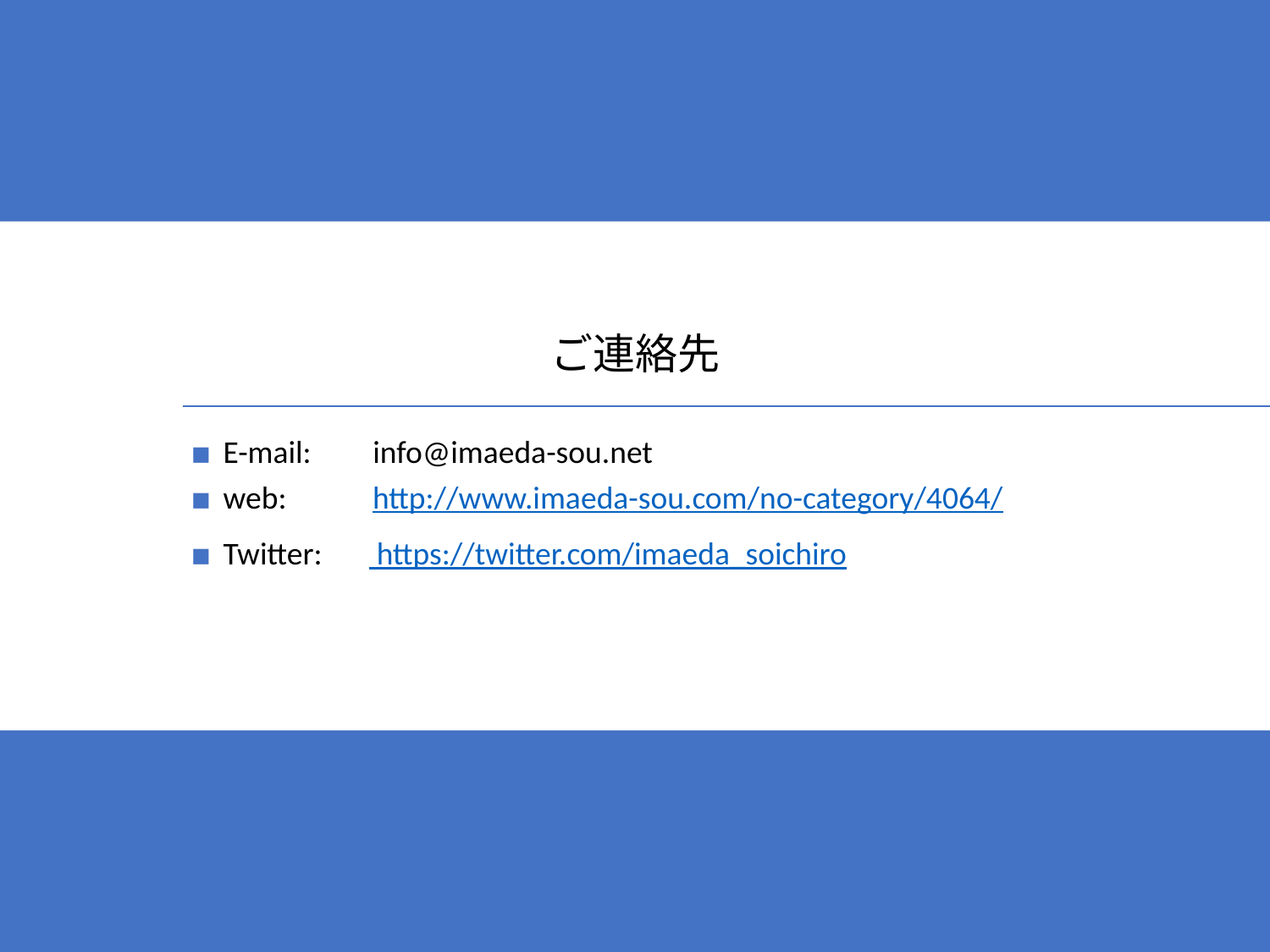

# ご連絡先
E-mail:　  info@imaeda-sou.net
web: 　　http://www.imaeda-sou.com/no-category/4064/
Twitter:　 https://twitter.com/imaeda_soichiro